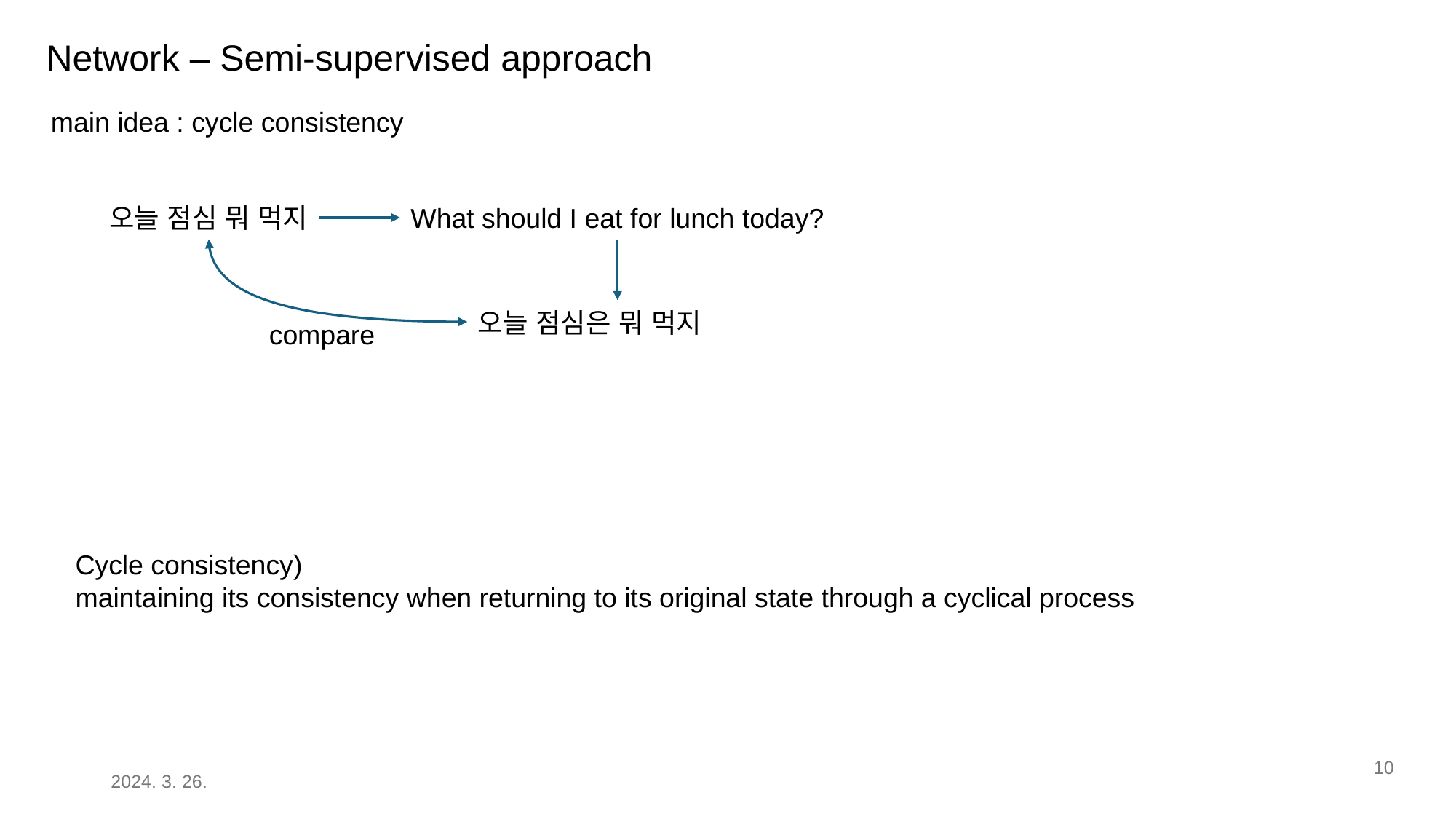

Network – Semi-supervised approach
main idea : cycle consistency
오늘 점심 뭐 먹지
What should I eat for lunch today?
오늘 점심은 뭐 먹지
compare
Cycle consistency)
maintaining its consistency when returning to its original state through a cyclical process
10
2024. 3. 26.